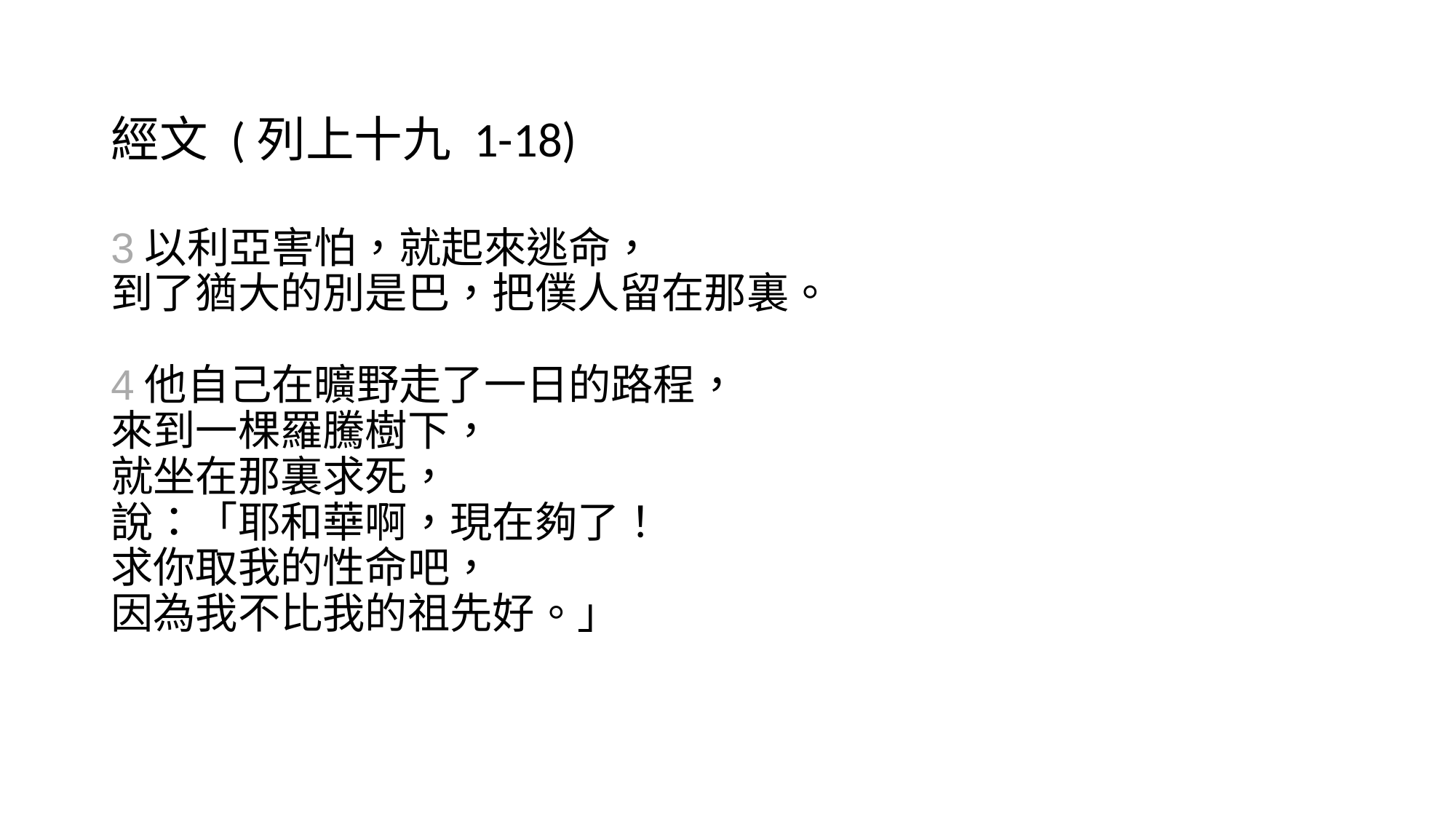

# 經文 (列上十九 1-18) 3以利亞害怕，就起來逃命， 到了猶大的別是巴，把僕人留在那裏。 4他自己在曠野走了一日的路程， 來到一棵羅騰樹下， 就坐在那裏求死， 說：「耶和華啊，現在夠了！ 求你取我的性命吧， 因為我不比我的祖先好。」